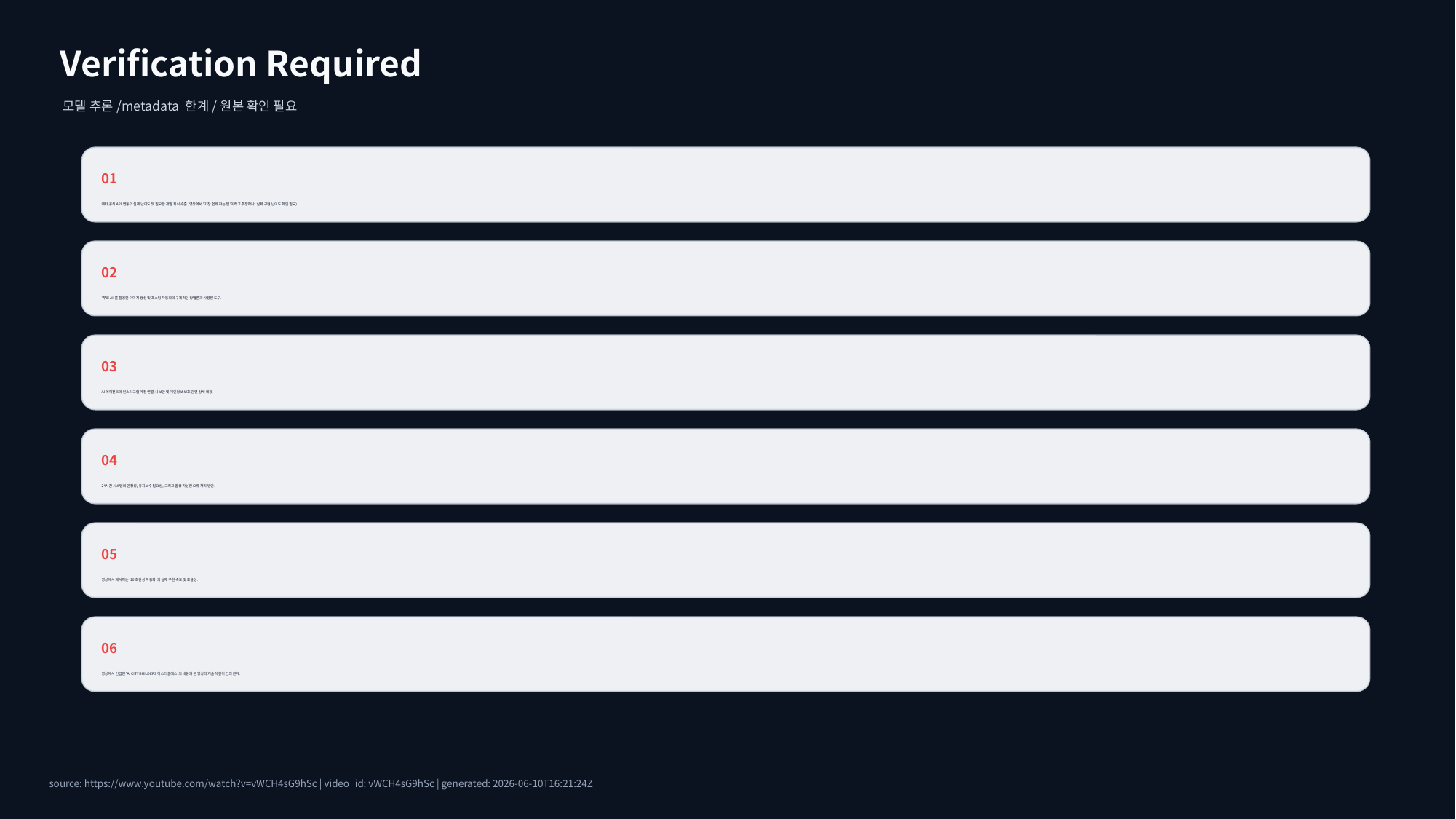

Verification Required
모델 추론/metadata 한계/원본 확인 필요

01
메타 공식 API 연동의 실제 난이도 및 필요한 개발 지식 수준 (영상에서 '가장 쉽게 하는 법'이라고 주장하나, 실제 구현 난이도 확인 필요).

02
'무료 AI'를 활용한 이미지 생성 및 포스팅 자동화의 구체적인 방법론과 사용된 도구.

03
AI 에이전트와 인스타그램 계정 연결 시 보안 및 개인정보 보호 관련 상세 내용.

04
24시간 시스템의 안정성, 유지보수 필요성, 그리고 발생 가능한 오류 처리 방안.

05
영상에서 제시하는 '10초 완성 자동화'의 실제 구현 속도 및 효율성.

06
영상에서 언급된 'AI CITY BUILDERS 마스터클래스'의 내용과 본 영상의 기술적 깊이 간의 관계.
source: https://www.youtube.com/watch?v=vWCH4sG9hSc | video_id: vWCH4sG9hSc | generated: 2026-06-10T16:21:24Z